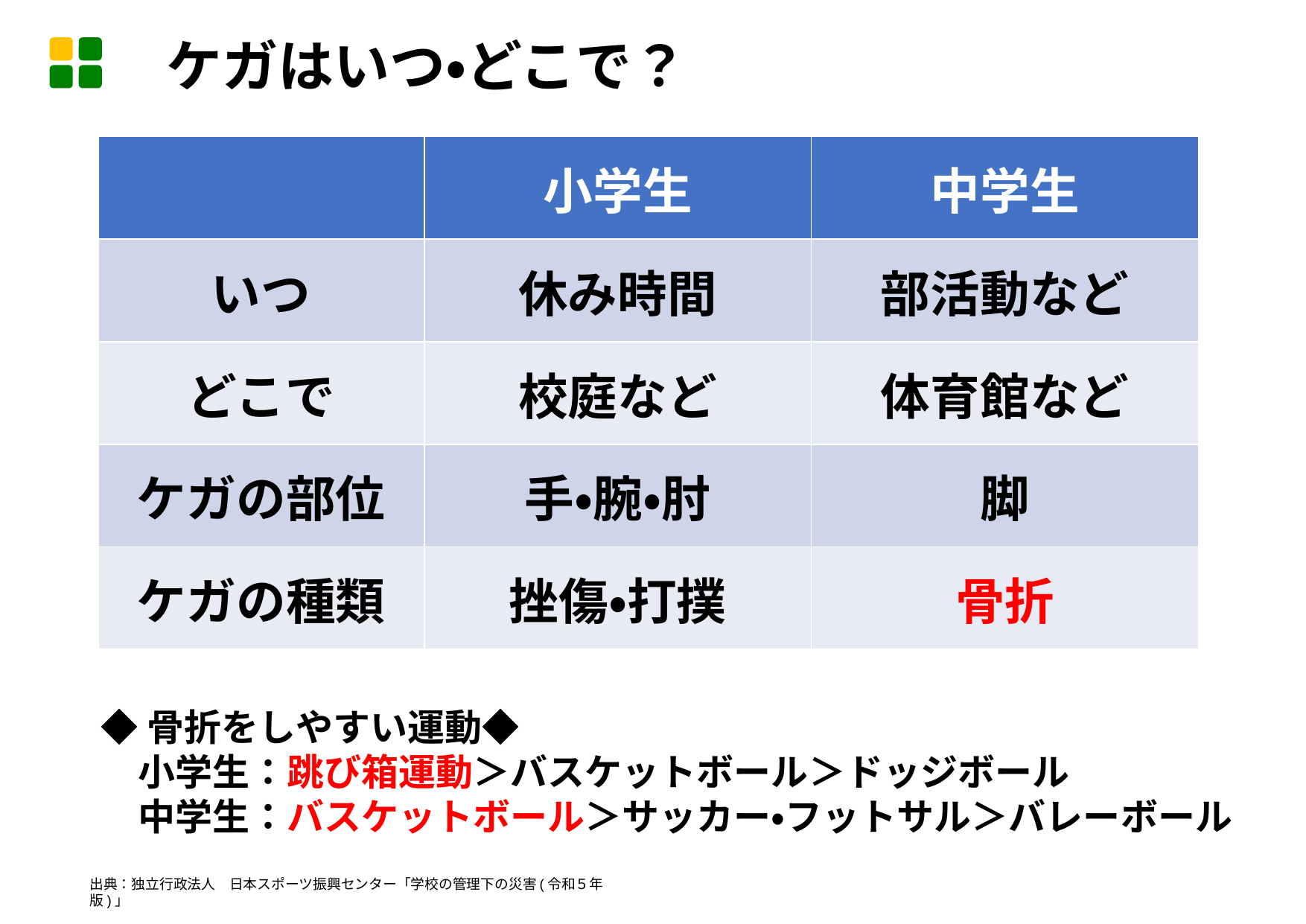

ケガはいつ・どこで？

|  | 小学生 | 中学生 |
| --- | --- | --- |
| いつ | 休み時間 | 部活動など |
| どこで | 校庭など | 体育館など |
| ケガの部位 | 手・腕・肘 | 脚 |
| ケガの種類 | 挫傷・打撲 | 骨折 |
◆骨折をしやすい運動◆
　小学生：跳び箱運動＞バスケットボール＞ドッジボール
　中学生：バスケットボール＞サッカー・フットサル＞バレーボール
出典：独立行政法人　日本スポーツ振興センター「学校の管理下の災害(令和５年版)」